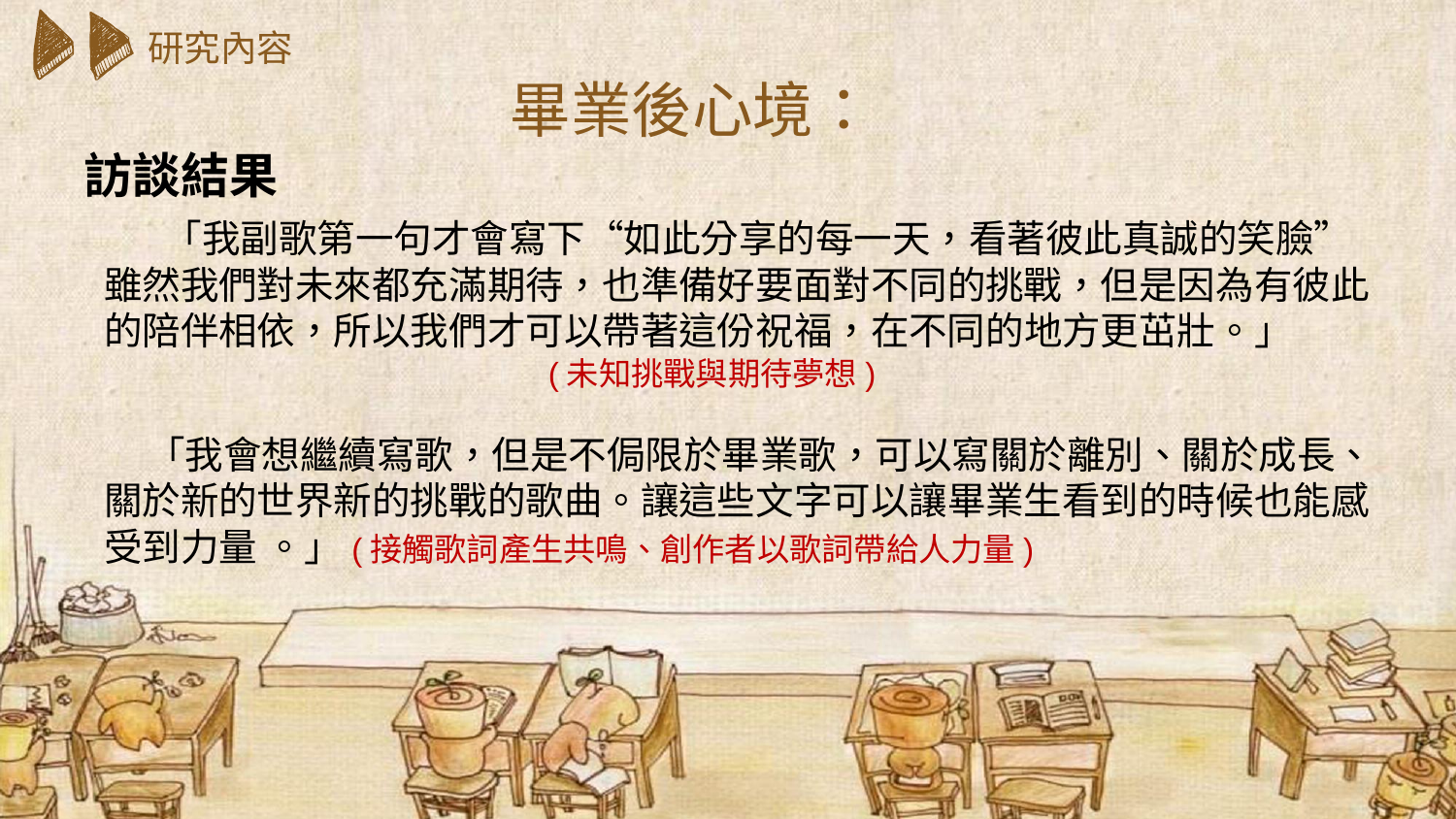

畢業後心境：
研究內容
訪談結果
      「我副歌第一句才會寫下“如此分享的每一天，看著彼此真誠的笑臉”雖然我們對未來都充滿期待，也準備好要面對不同的挑戰，但是因為有彼此的陪伴相依，所以我們才可以帶著這份祝福，在不同的地方更茁壯。」
                                                            (未知挑戰與期待夢想)

    「我會想繼續寫歌，但是不侷限於畢業歌，可以寫關於離別、關於成長、關於新的世界新的挑戰的歌曲。讓這些文字可以讓畢業生看到的時候也能感受到力量 。」(接觸歌詞產生共鳴、創作者以歌詞帶給人力量)